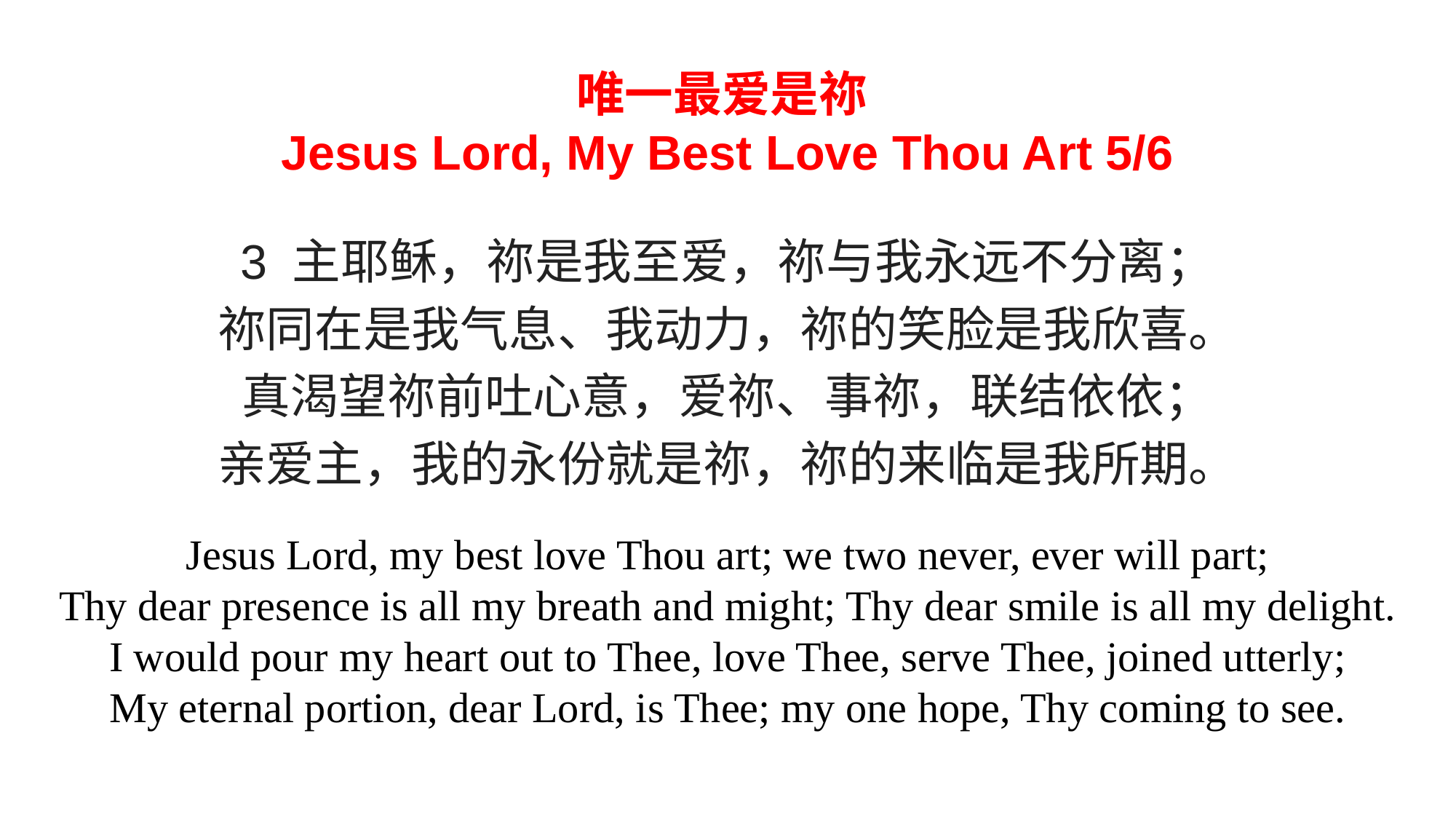

唯一最爱是祢
Jesus Lord, My Best Love Thou Art 5/6
3 主耶稣，祢是我至爱，祢与我永远不分离；
祢同在是我气息、我动力，祢的笑脸是我欣喜。
真渴望祢前吐心意，爱祢、事祢，联结依依；
亲爱主，我的永份就是祢，祢的来临是我所期。

Jesus Lord, my best love Thou art; we two never, ever will part;
Thy dear presence is all my breath and might; Thy dear smile is all my delight.
I would pour my heart out to Thee, love Thee, serve Thee, joined utterly;
My eternal portion, dear Lord, is Thee; my one hope, Thy coming to see.